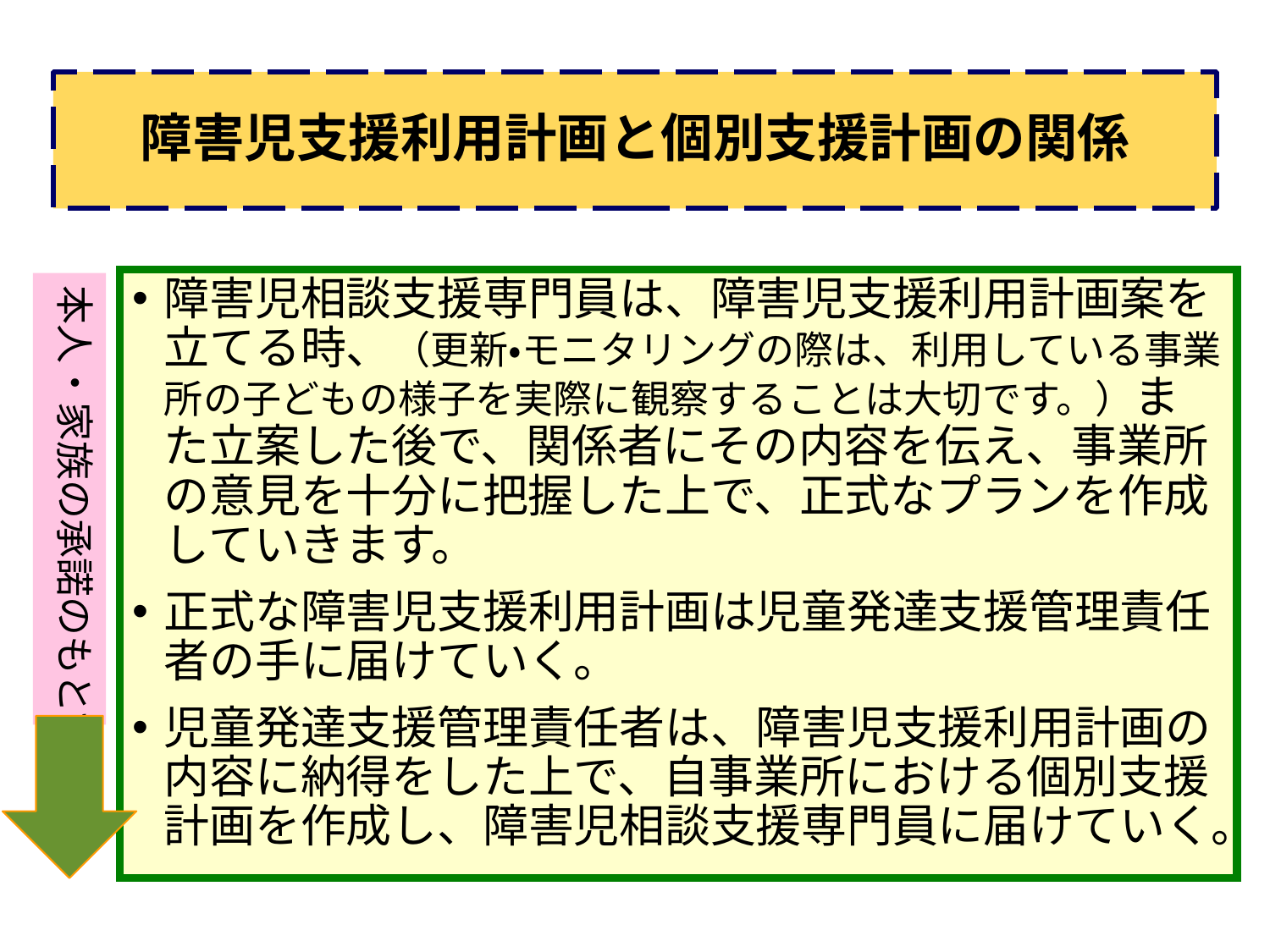

# 障害児支援利用計画と個別支援計画の関係
障害児相談支援専門員は、障害児支援利用計画案を立てる時、（更新・モニタリングの際は、利用している事業所の子どもの様子を実際に観察することは大切です。）また立案した後で、関係者にその内容を伝え、事業所の意見を十分に把握した上で、正式なプランを作成していきます。
正式な障害児支援利用計画は児童発達支援管理責任者の手に届けていく。
児童発達支援管理責任者は、障害児支援利用計画の内容に納得をした上で、自事業所における個別支援計画を作成し、障害児相談支援専門員に届けていく。
本人・家族の承諾のもとで